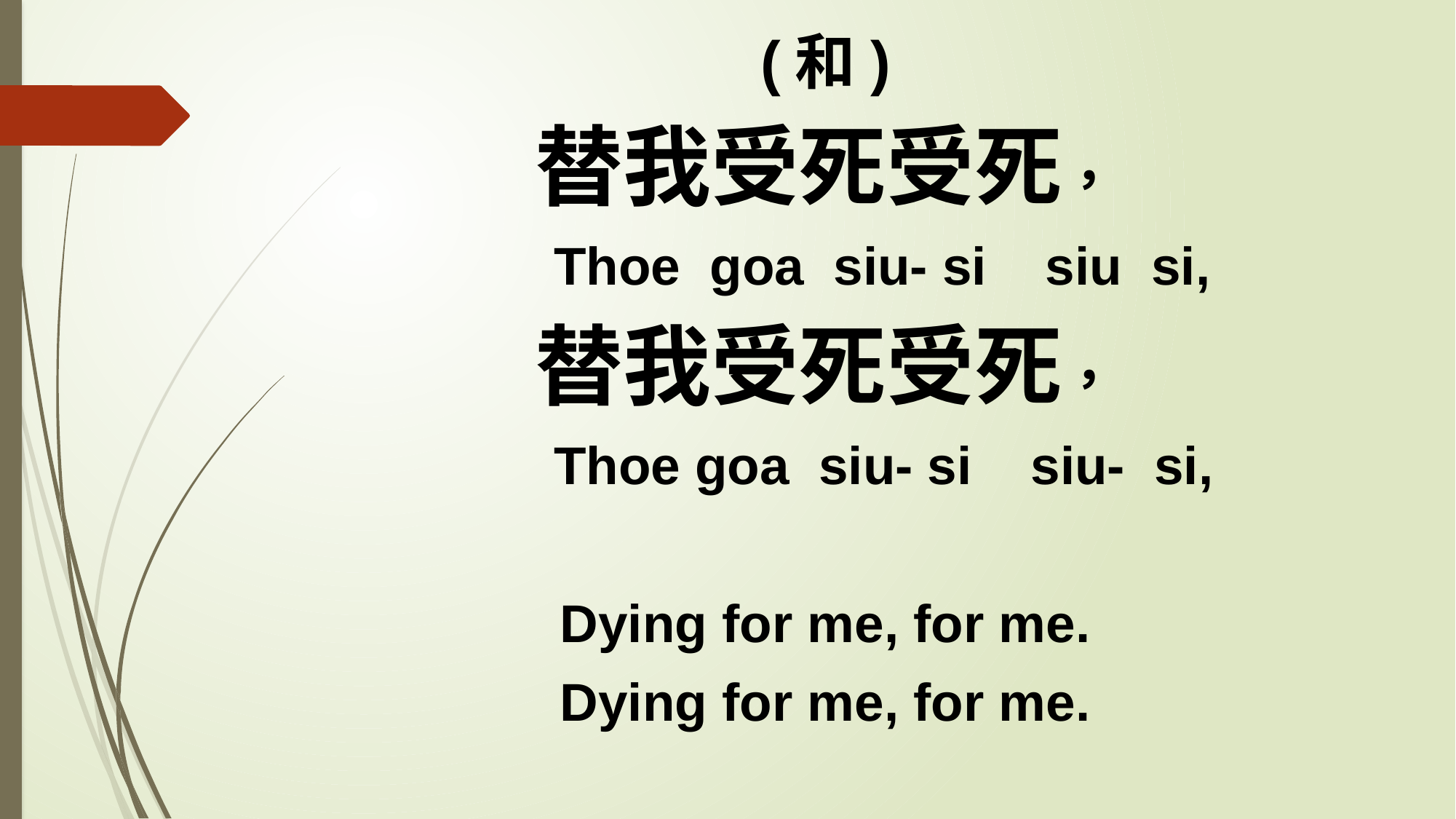

(和)
替我受死受死，
                  Thoe  goa  siu- si    siu  si,
替我受死受死，
                  Thoe goa  siu- si    siu-  si,

Dying for me, for me.
Dying for me, for me.